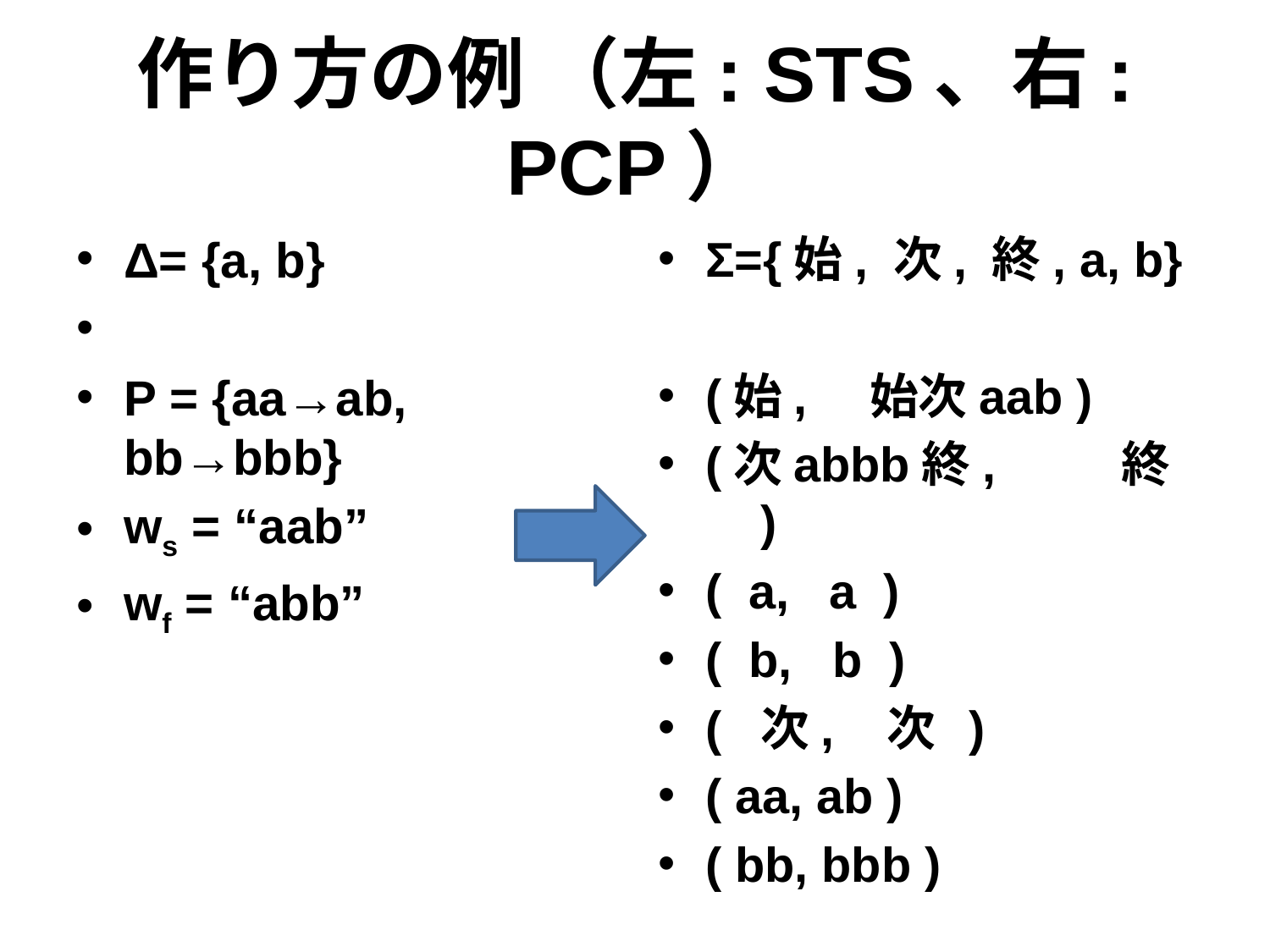

# 作り方の例 （左: STS、右: PCP）
Δ= {a, b}

P = {aa→ab,  bb→bbb}
ws = “aab”
wf = “abb”

Σ={始, 次, 終, a, b}

(始,		  始次aab )
(次abbb終,	  終       )
(  a,   a  )
(  b,   b  )
(  次,   次  )
( aa, ab )
( bb, bbb )